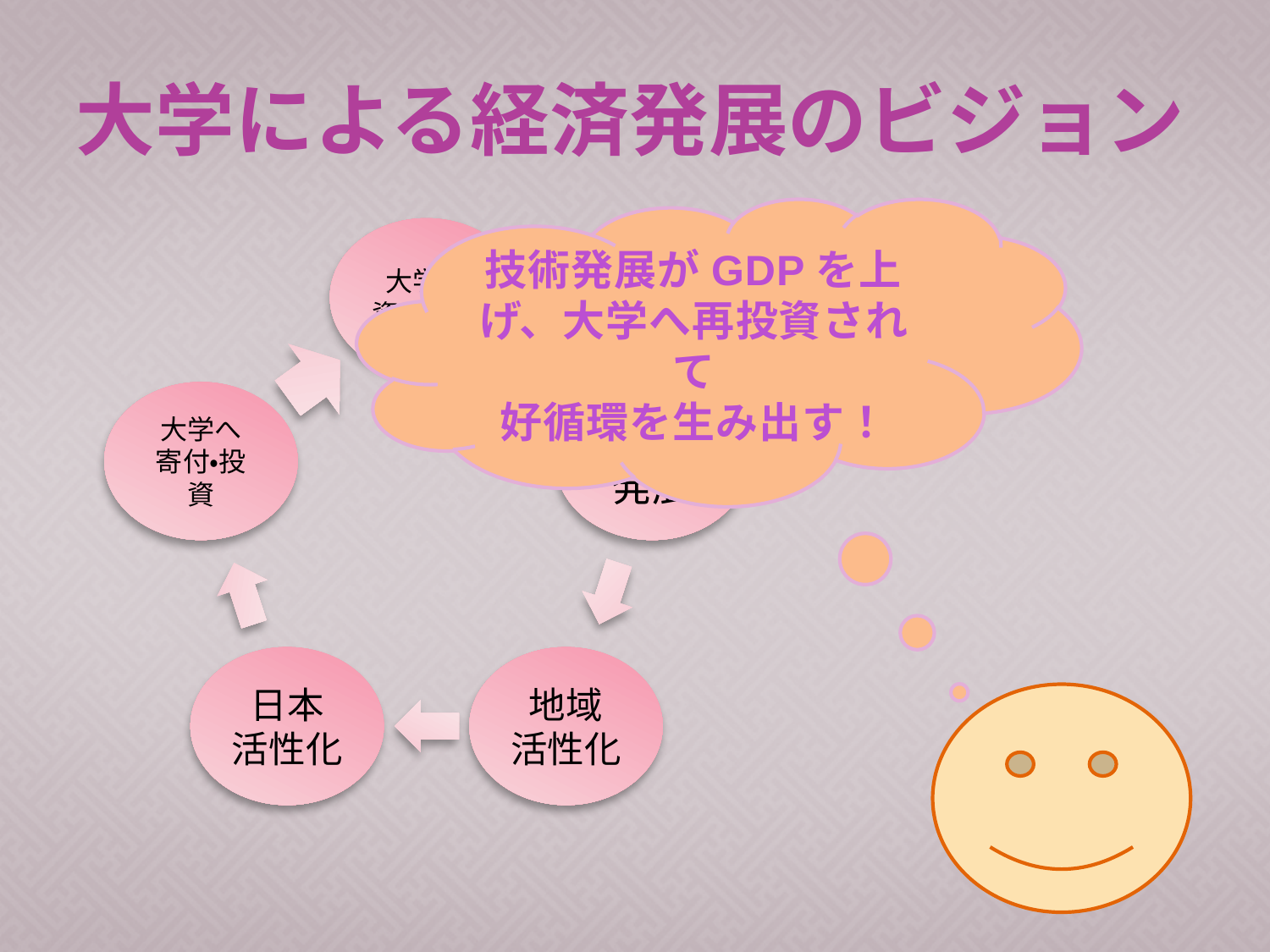

# 大学による経済発展のビジョン
技術発展がGDPを上げ、大学へ再投資されて
好循環を生み出す！
大学に
資金集中
技術
発展
地域
活性化
日本
活性化
大学へ
寄付・投資